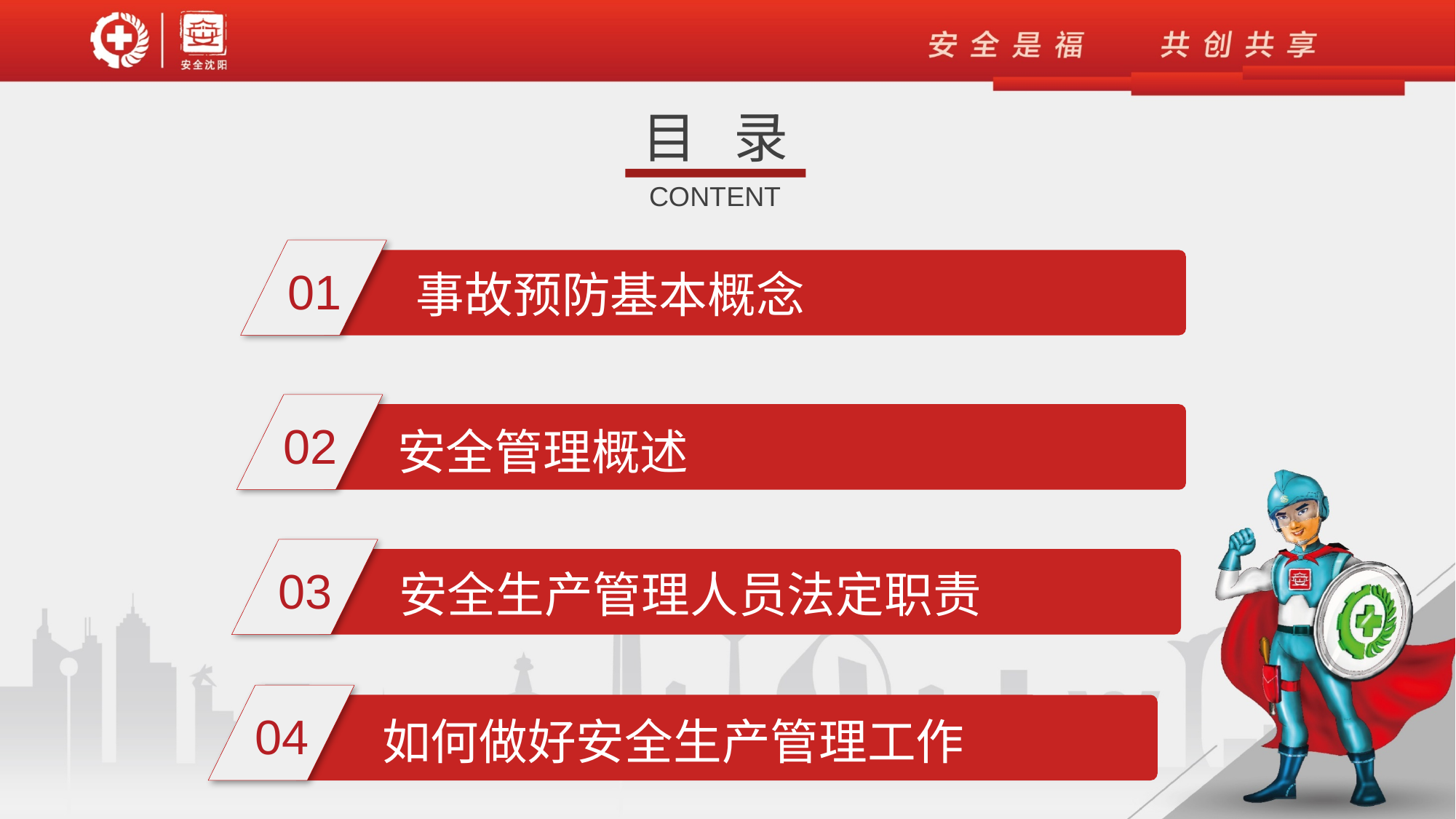

目   录
CONTENT

01
事故预防基本概念

02
安全管理概述

03
安全生产管理人员法定职责

04
如何做好安全生产管理工作